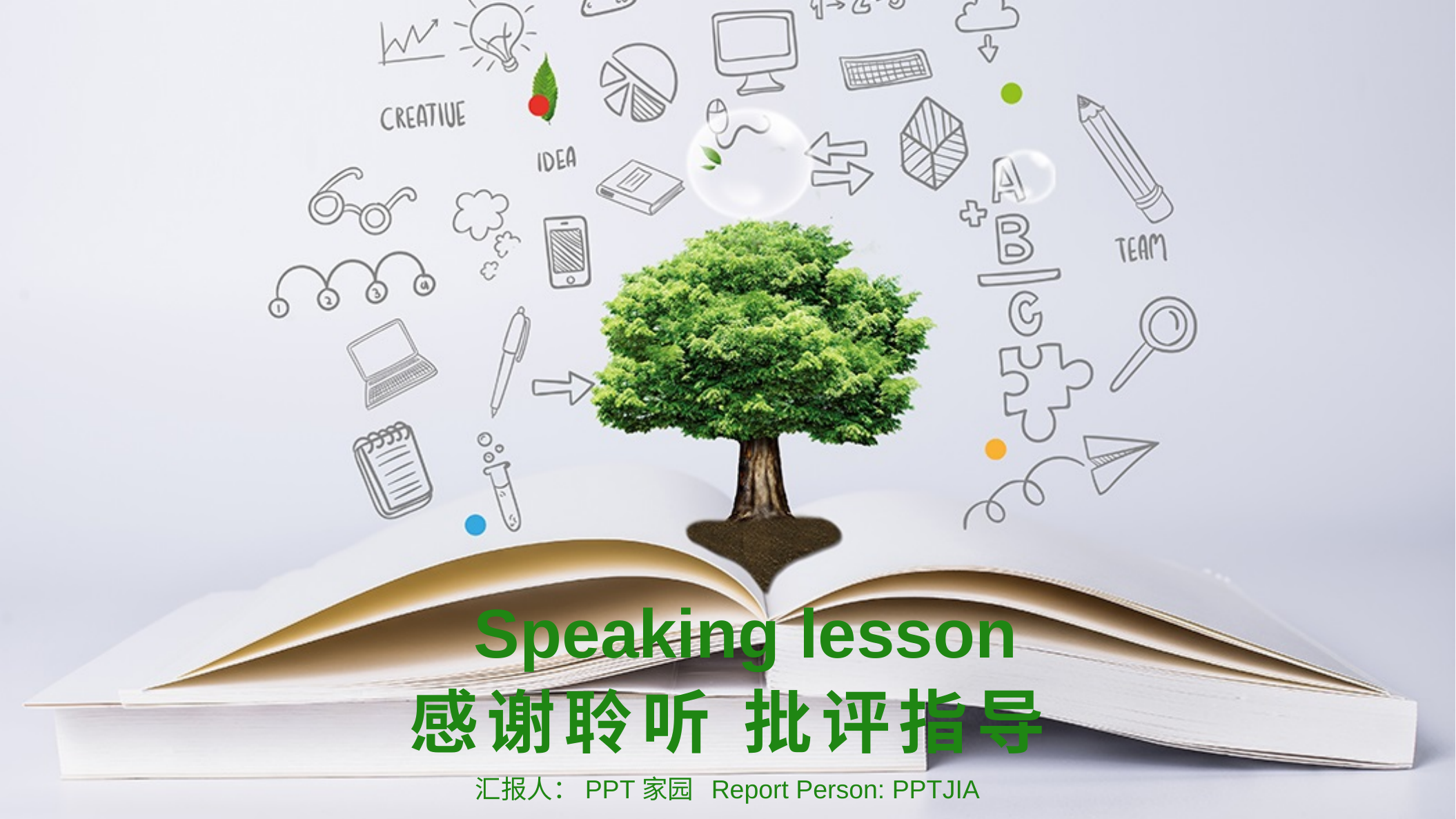

Speaking lesson
感谢聆听 批评指导
汇报人：PPT家园  Report Person: PPTJIA